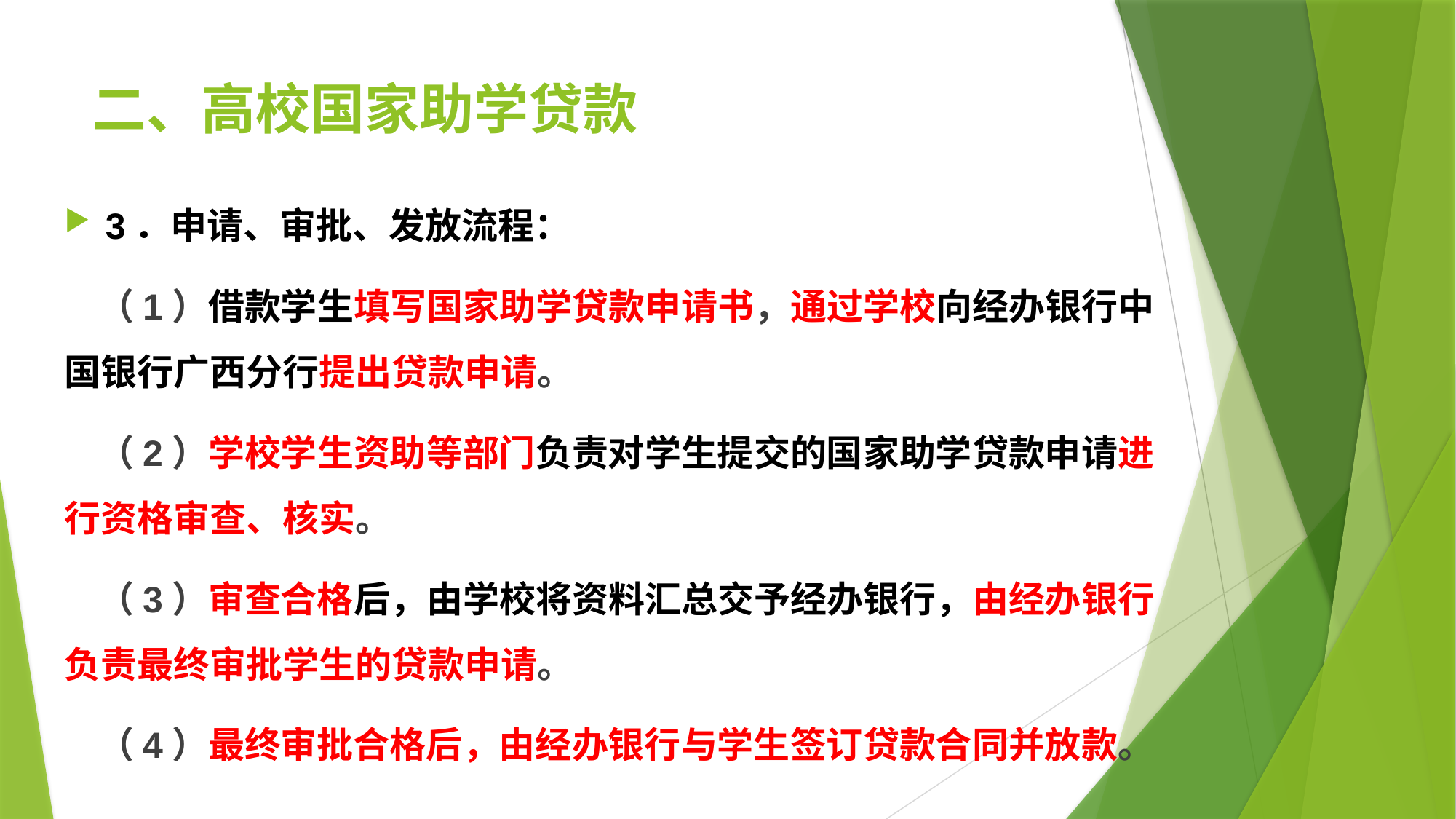

# 二、高校国家助学贷款
3．申请、审批、发放流程：
   （1）借款学生填写国家助学贷款申请书，通过学校向经办银行中国银行广西分行提出贷款申请。
   （2）学校学生资助等部门负责对学生提交的国家助学贷款申请进行资格审查、核实。
   （3）审查合格后，由学校将资料汇总交予经办银行，由经办银行负责最终审批学生的贷款申请。
   （4）最终审批合格后，由经办银行与学生签订贷款合同并放款。